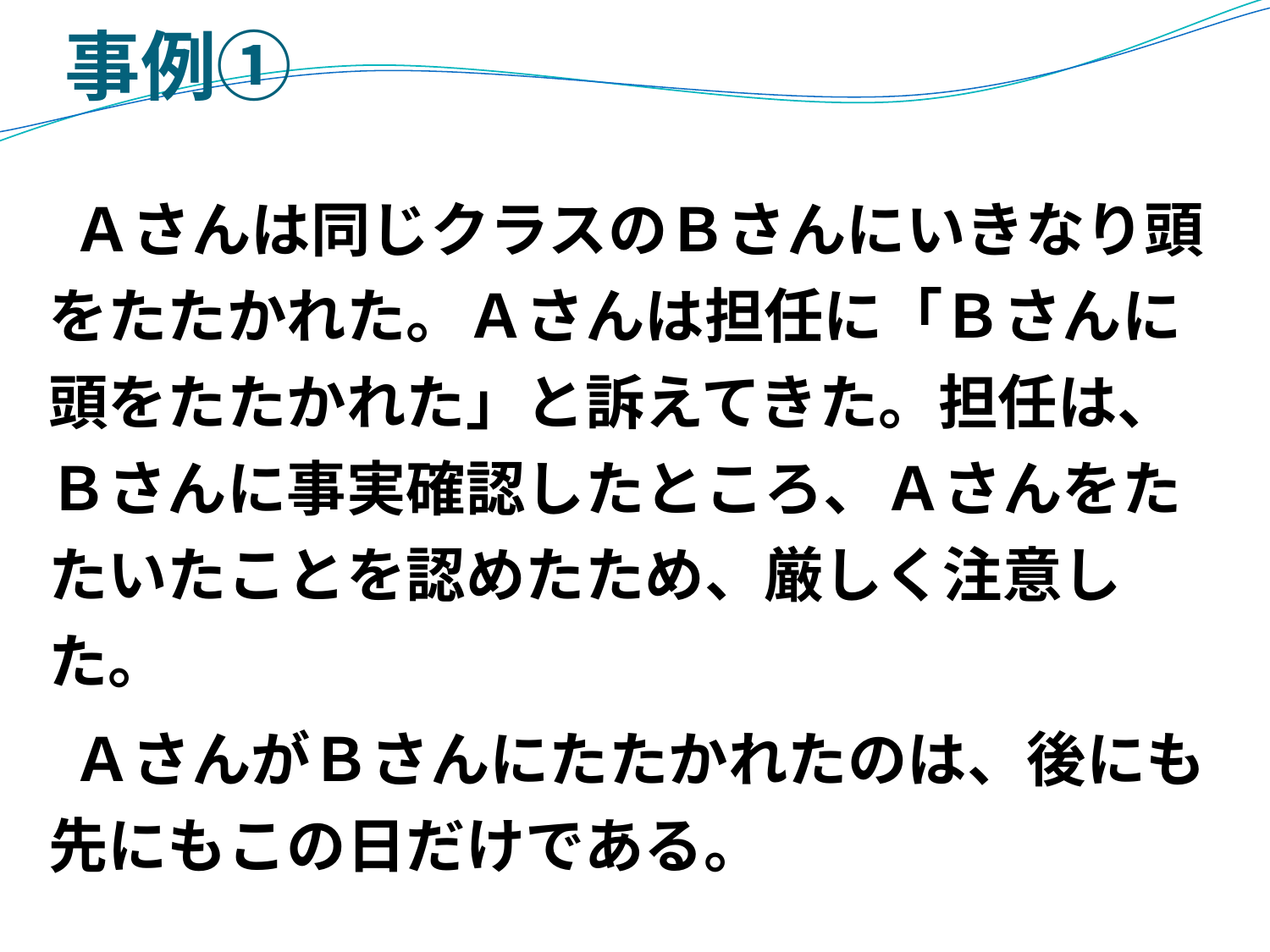

# 事例①
　Ａさんは同じクラスのＢさんにいきなり頭をたたかれた。Ａさんは担任に「Ｂさんに頭をたたかれた」と訴えてきた。担任は、Ｂさんに事実確認したところ、Ａさんをたたいたことを認めたため、厳しく注意した。
　ＡさんがＢさんにたたかれたのは、後にも先にもこの日だけである。